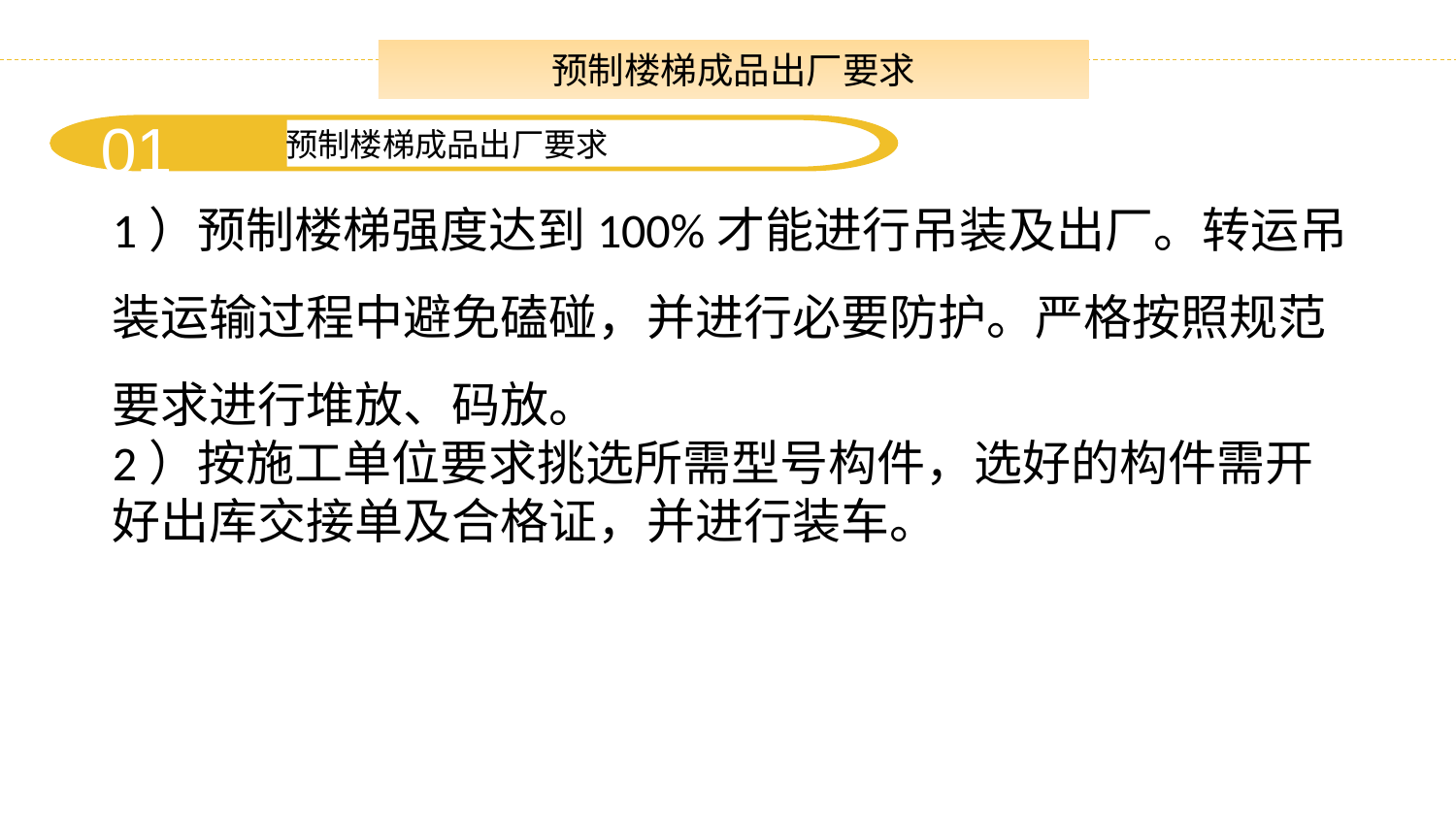

预制楼梯成品出厂要求
01

预制楼梯成品出厂要求

1）预制楼梯强度达到100%才能进行吊装及出厂。转运吊装运输过程中避免磕碰，并进行必要防护。严格按照规范要求进行堆放、码放。
2）按施工单位要求挑选所需型号构件，选好的构件需开好出库交接单及合格证，并进行装车。